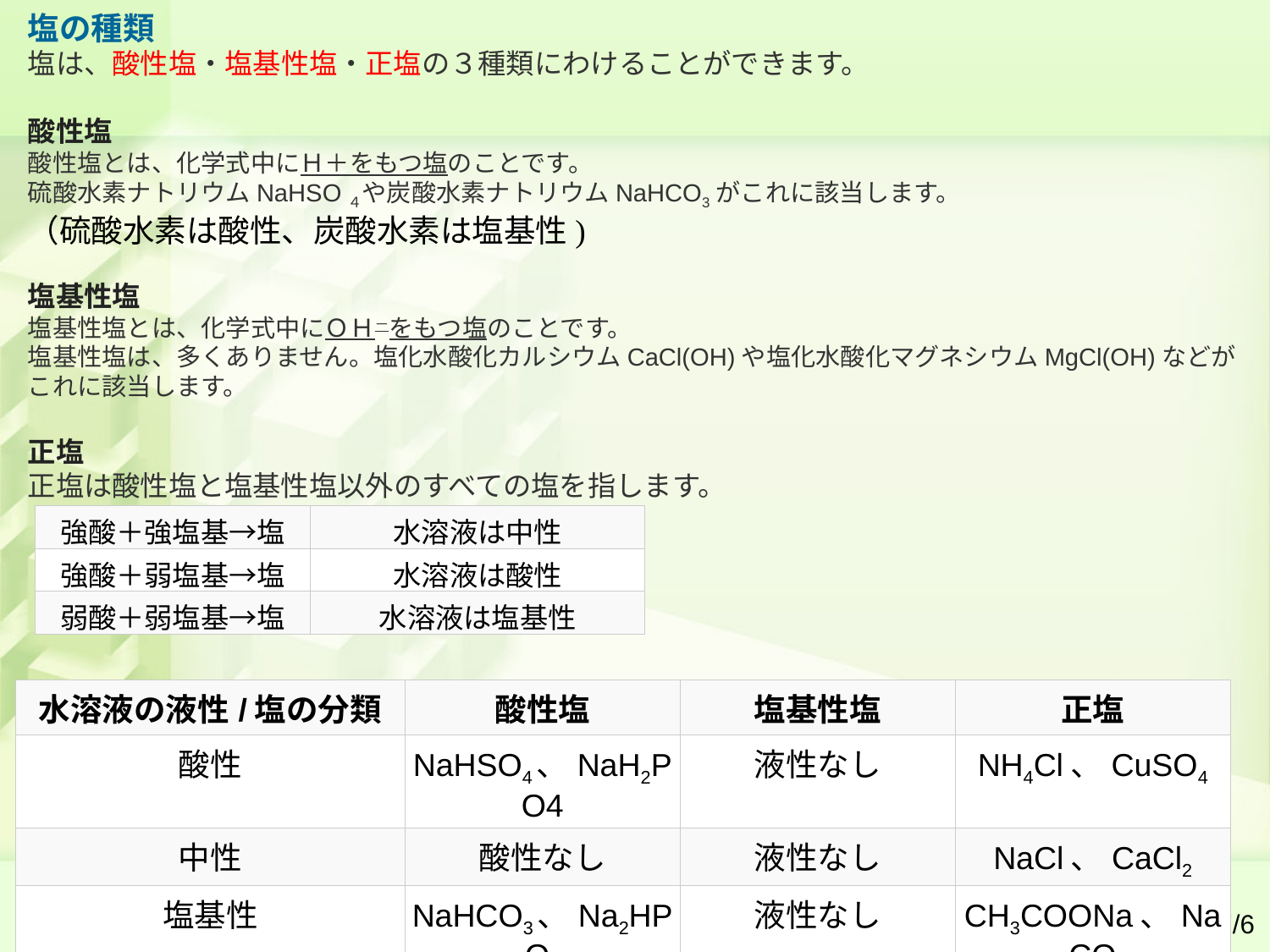

塩の種類
塩は、酸性塩・塩基性塩・正塩の３種類にわけることができます。
酸性塩
酸性塩とは、化学式中にＨ＋をもつ塩のことです。 
硫酸水素ナトリウムNaHSO４や炭酸水素ナトリウムNaHCO3がこれに該当します。
（硫酸水素は酸性、炭酸水素は塩基性)
塩基性塩
塩基性塩とは、化学式中にＯＨ－をもつ塩のことです。 
塩基性塩は、多くありません。塩化水酸化カルシウムCaCl(OH)や塩化水酸化マグネシウムMgCl(OH)などがこれに該当します。 
正塩
正塩は酸性塩と塩基性塩以外のすべての塩を指します。
| 強酸＋強塩基→塩 | 水溶液は中性 |
| --- | --- |
| 強酸＋弱塩基→塩 | 水溶液は酸性 |
| 弱酸＋弱塩基→塩 | 水溶液は塩基性 |
| 水溶液の液性/塩の分類 | 酸性塩 | 塩基性塩 | 正塩 |
| --- | --- | --- | --- |
| 酸性 | NaHSO4、NaH2PO4 | 液性なし | NH4Cl、CuSO4 |
| 中性 | 酸性なし | 液性なし | NaCl、CaCl2 |
| 塩基性 | NaHCO3、Na2HPO4 | 液性なし | CH3COONa、Na2CO3 |
206
2019/7/6